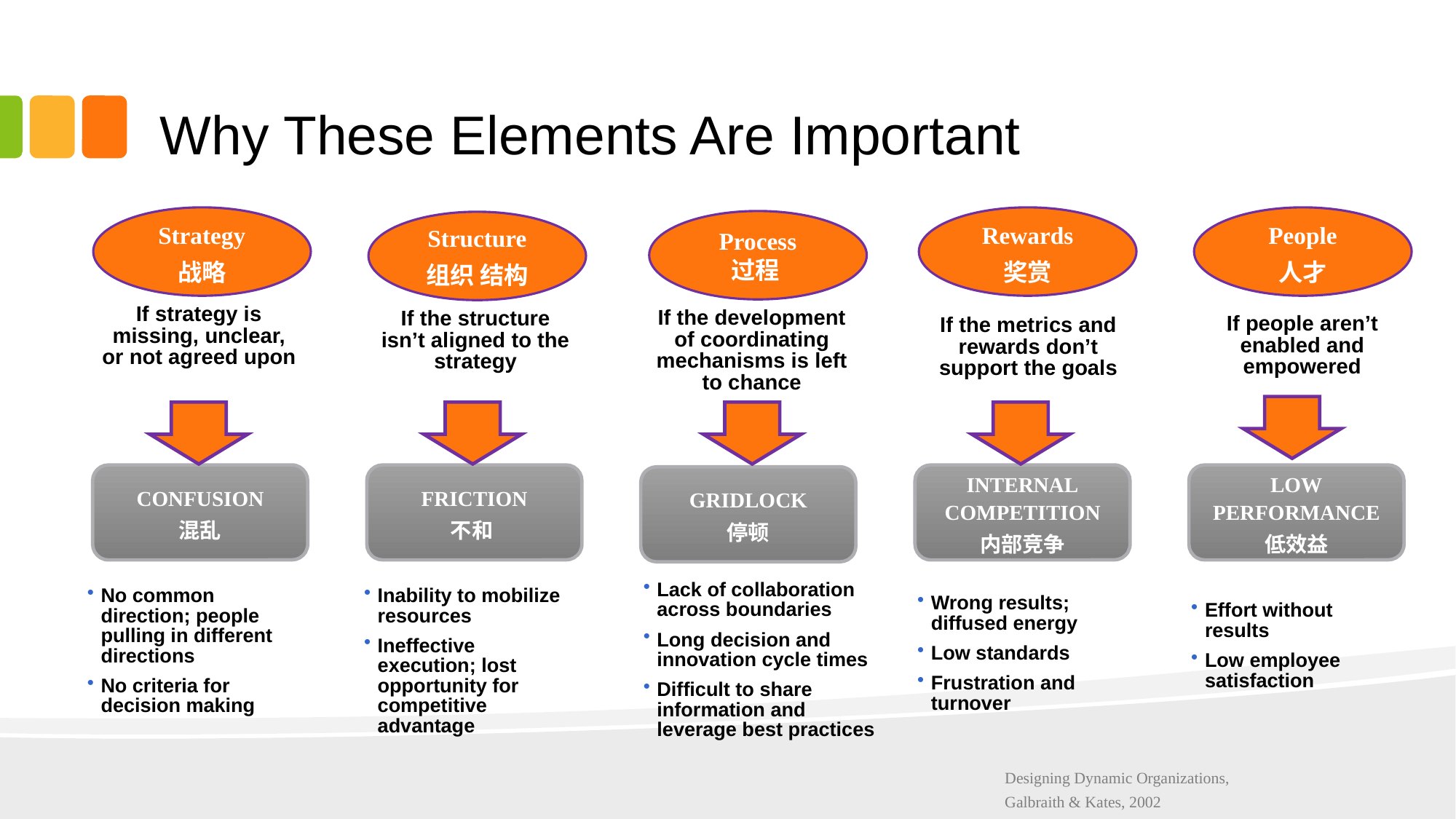

# Why These Elements Are Important
Strategy
战略
If strategy is missing, unclear, or not agreed upon

Rewards
奖赏
If the metrics and rewards don’t support the goals

People
人才
If people aren’t enabled and empowered

Process
过程
If the development of coordinating mechanisms is left to chance

Structure
组织 结构

If the structure isn’t aligned to the strategy

CONFUSION
混乱
FRICTION
不和
INTERNAL
COMPETITION
内部竞争
LOW
PERFORMANCE
低效益
GRIDLOCK
停顿
Lack of collaboration across boundaries
Long decision and innovation cycle times
Difficult to share information and leverage best practices
No common direction; people pulling in different directions
No criteria for decision making
Inability to mobilize resources
Ineffective execution; lost opportunity for competitive advantage
Wrong results; diffused energy
Low standards
Frustration and turnover
Effort without results
Low employee satisfaction
Designing Dynamic Organizations,
Galbraith & Kates, 2002